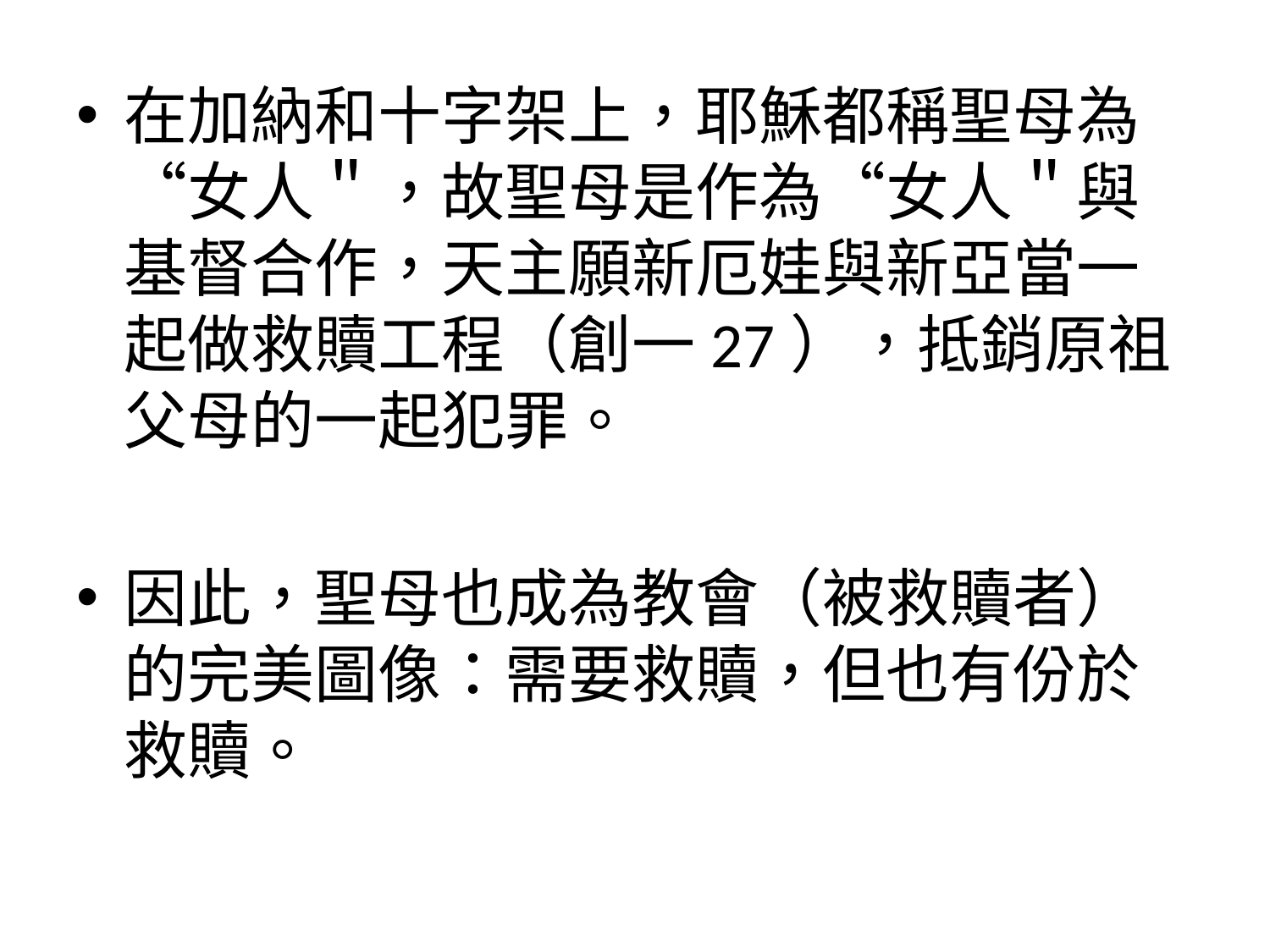

#
在加納和十字架上，耶穌都稱聖母為“女人＂，故聖母是作為“女人＂與基督合作，天主願新厄娃與新亞當一起做救贖工程（創一27），抵銷原祖父母的一起犯罪。

因此，聖母也成為教會（被救贖者）的完美圖像：需要救贖，但也有份於救贖。